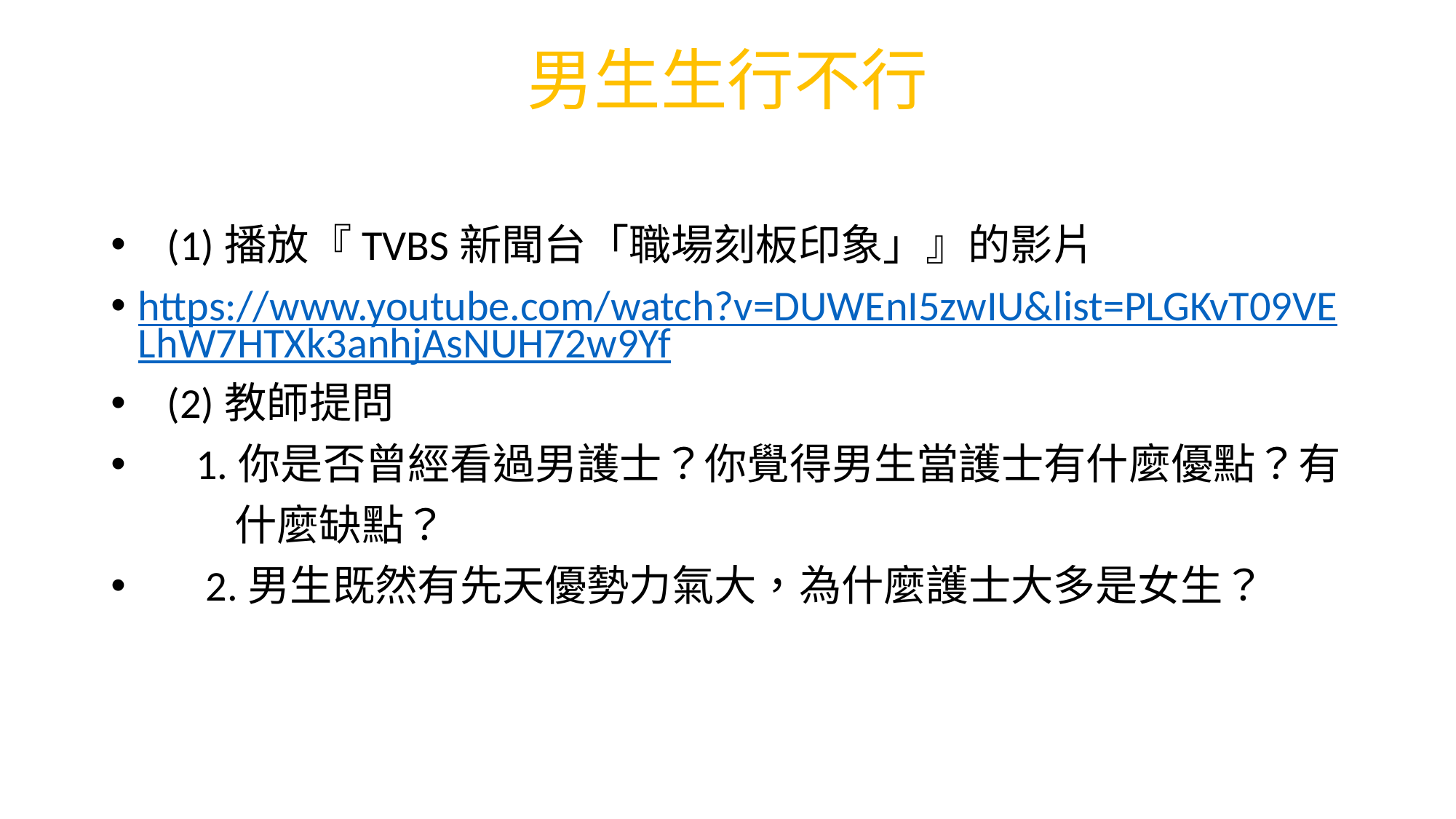

# 男生生行不行
   (1)播放『TVBS新聞台「職場刻板印象」』的影片
https://www.youtube.com/watch?v=DUWEnI5zwIU&list=PLGKvT09VELhW7HTXk3anhjAsNUH72w9Yf
   (2)教師提問
      1.你是否曾經看過男護士？你覺得男生當護士有什麼優點？有
            什麼缺點？
       2.男生既然有先天優勢力氣大，為什麼護士大多是女生？